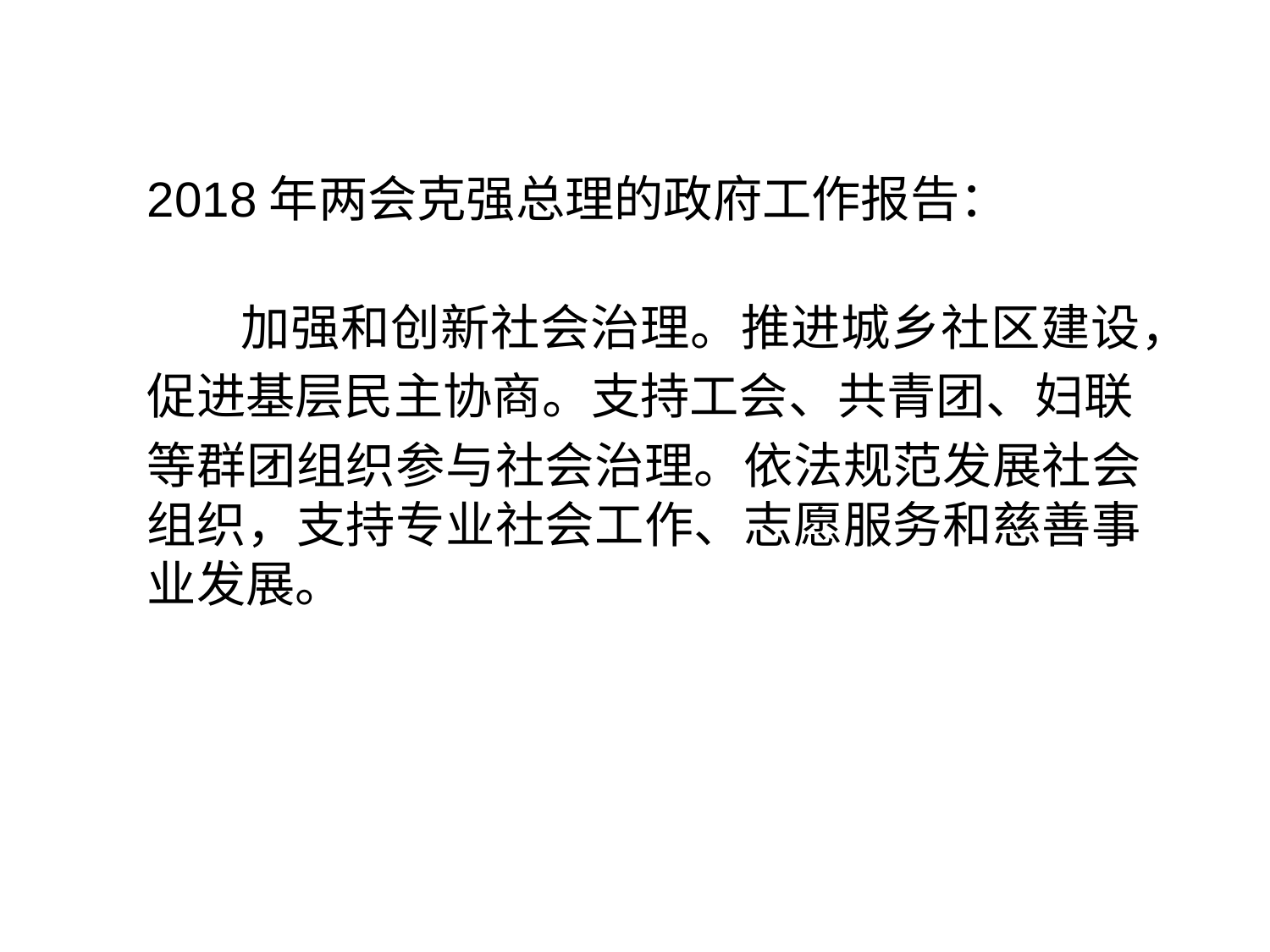

#
2018年两会克强总理的政府工作报告：

        加强和创新社会治理。推进城乡社区建设，
促进基层民主协商。支持工会、共青团、妇联
等群团组织参与社会治理。依法规范发展社会组织，支持专业社会工作、志愿服务和慈善事业发展。